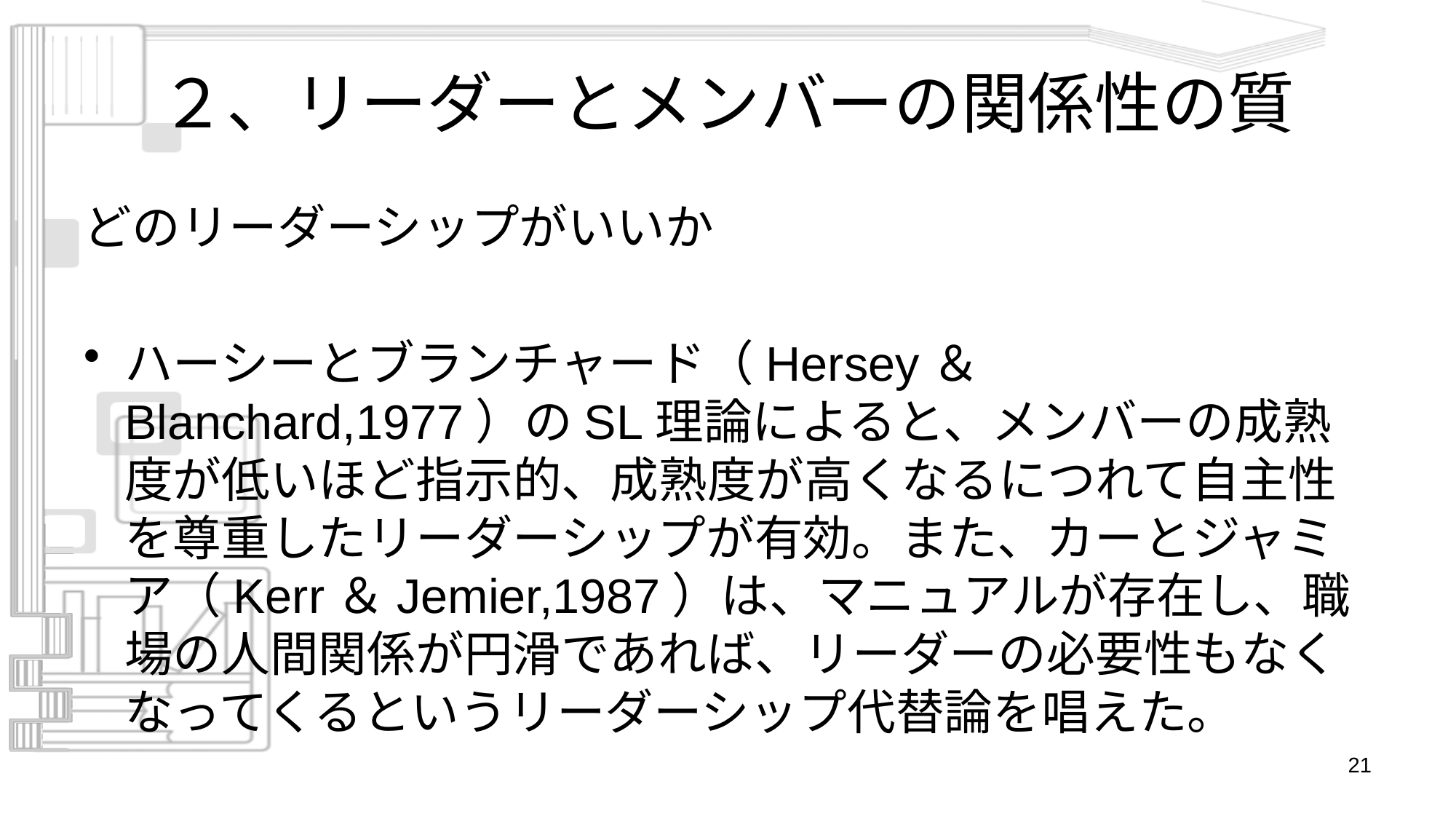

# ２、リーダーとメンバーの関係性の質
どのリーダーシップがいいか

ハーシーとブランチャード（Hersey＆Blanchard,1977）のSL理論によると、メンバーの成熟度が低いほど指示的、成熟度が高くなるにつれて自主性を尊重したリーダーシップが有効。また、カーとジャミア（Kerr＆Jemier,1987）は、マニュアルが存在し、職場の人間関係が円滑であれば、リーダーの必要性もなくなってくるというリーダーシップ代替論を唱えた。
21